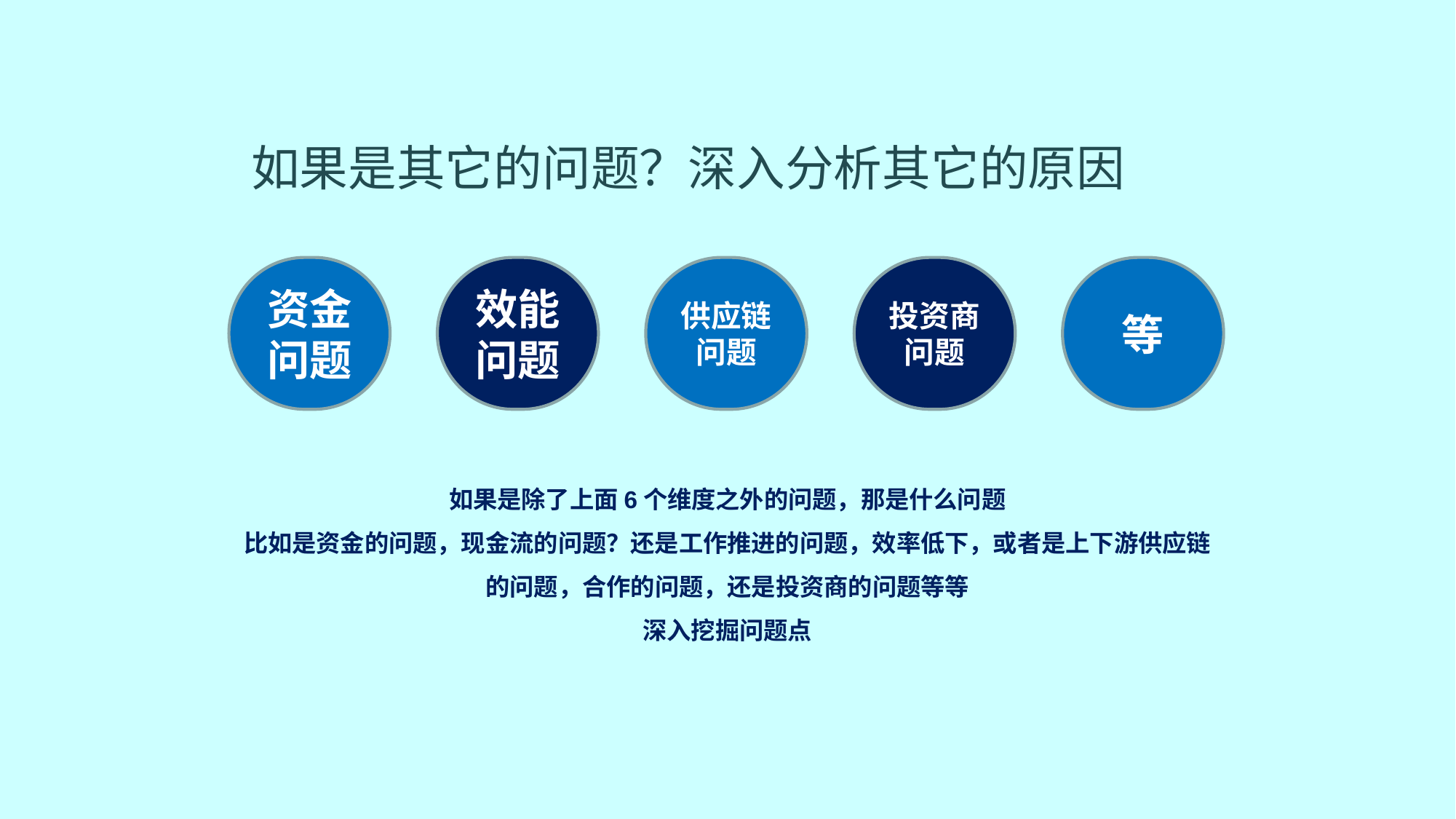

如果是其它的问题？深入分析其它的原因
等
供应链问题
投资商问题
资金问题
效能问题
如果是除了上面6个维度之外的问题，那是什么问题
比如是资金的问题，现金流的问题？还是工作推进的问题，效率低下，或者是上下游供应链的问题，合作的问题，还是投资商的问题等等
深入挖掘问题点